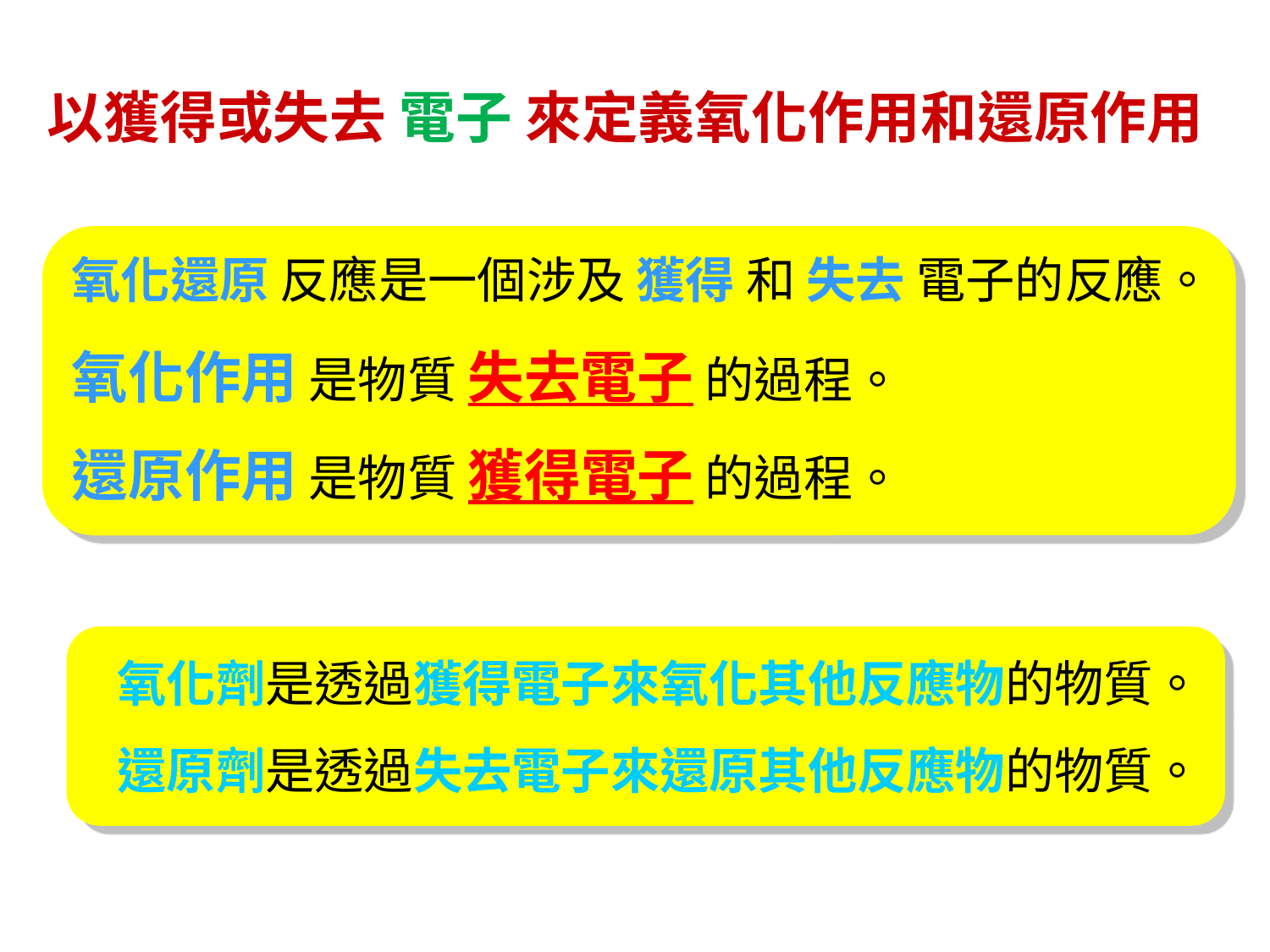

以獲得或失去 電子 來定義氧化作用和還原作用

氧化還原 反應是一個涉及 獲得 和 失去 電子的反應。
氧化作用 是物質 失去電子 的過程。
還原作用 是物質 獲得電子 的過程。

氧化劑是透過獲得電子來氧化其他反應物的物質。
還原劑是透過失去電子來還原其他反應物的物質。